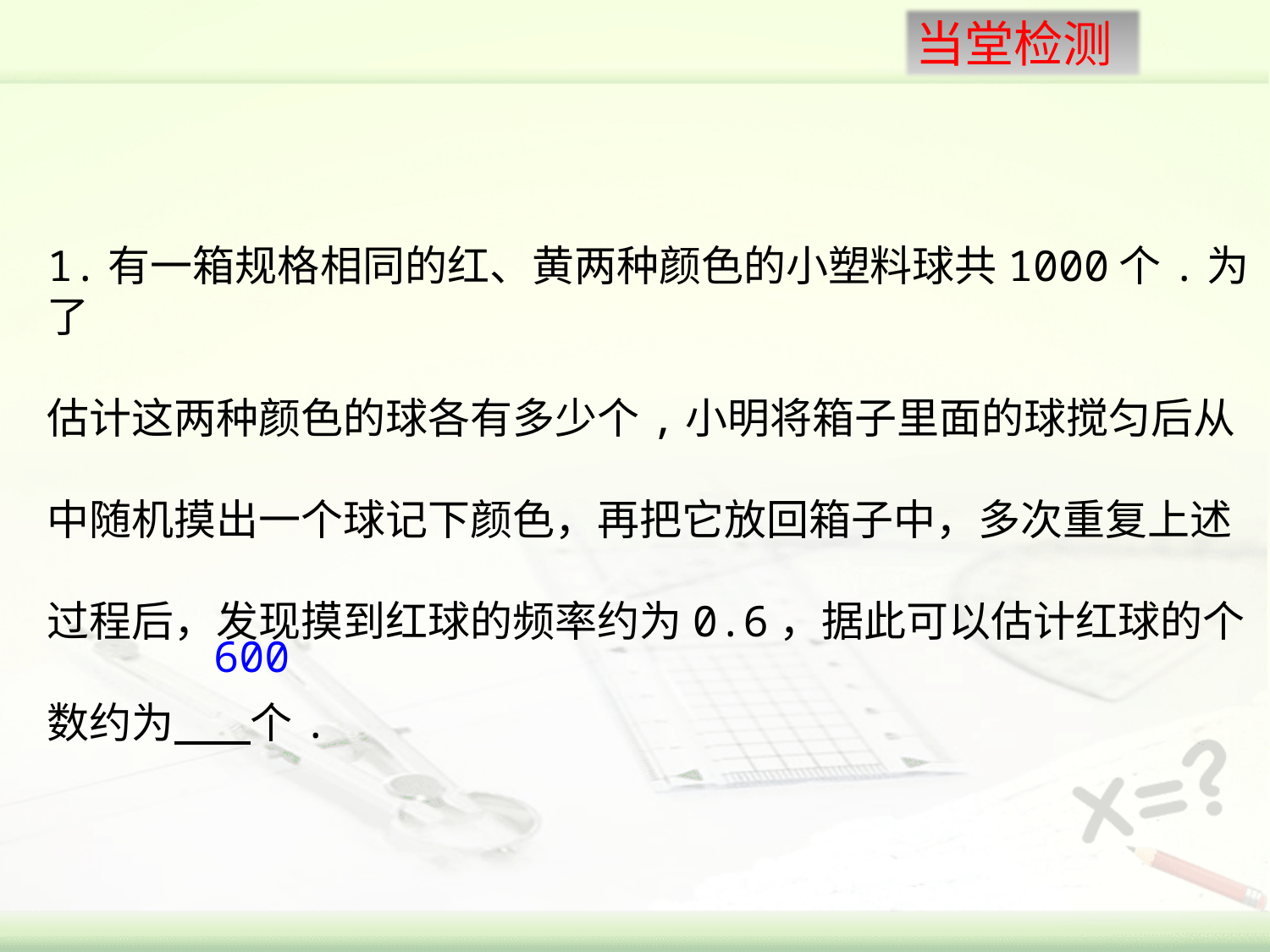

1.有一箱规格相同的红、黄两种颜色的小塑料球共1000个.为了

估计这两种颜色的球各有多少个,小明将箱子里面的球搅匀后从

中随机摸出一个球记下颜色，再把它放回箱子中，多次重复上述

过程后，发现摸到红球的频率约为0.6，据此可以估计红球的个

数约为        个.
600